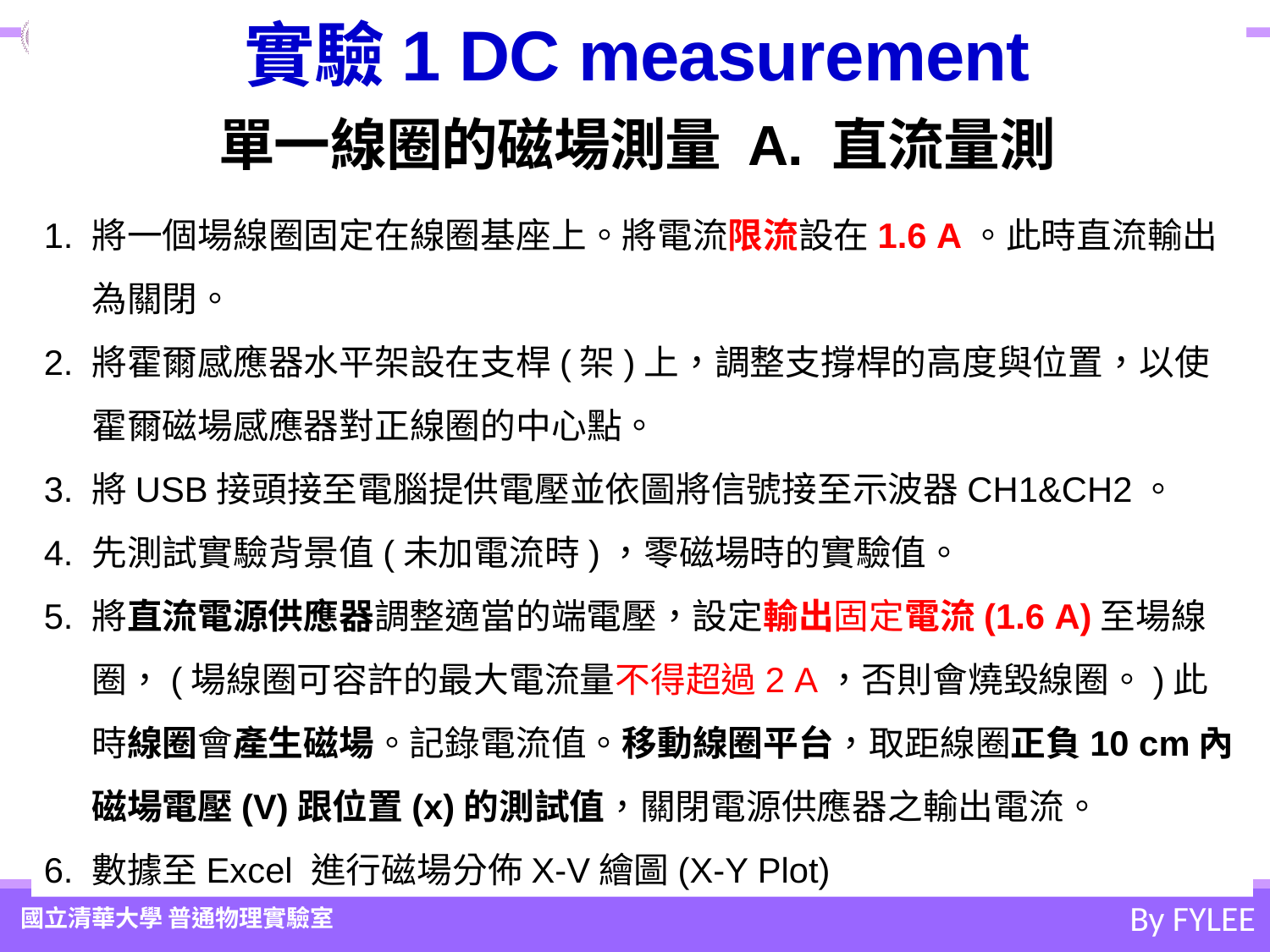

# 實驗1 DC measurement 單一線圈的磁場測量 A. 直流量測
將一個場線圈固定在線圈基座上。將電流限流設在1.6 A。此時直流輸出為關閉。
將霍爾感應器水平架設在支桿(架)上，調整支撐桿的高度與位置，以使霍爾磁場感應器對正線圈的中心點。
將USB接頭接至電腦提供電壓並依圖將信號接至示波器CH1&CH2。
先測試實驗背景值(未加電流時)，零磁場時的實驗值。
將直流電源供應器調整適當的端電壓，設定輸出固定電流(1.6 A)至場線圈，(場線圈可容許的最大電流量不得超過2 A，否則會燒毀線圈。)此時線圈會產生磁場。記錄電流值。移動線圈平台，取距線圈正負10 cm內磁場電壓(V)跟位置(x)的測試值，關閉電源供應器之輸出電流。
數據至Excel 進行磁場分佈X-V繪圖(X-Y Plot)